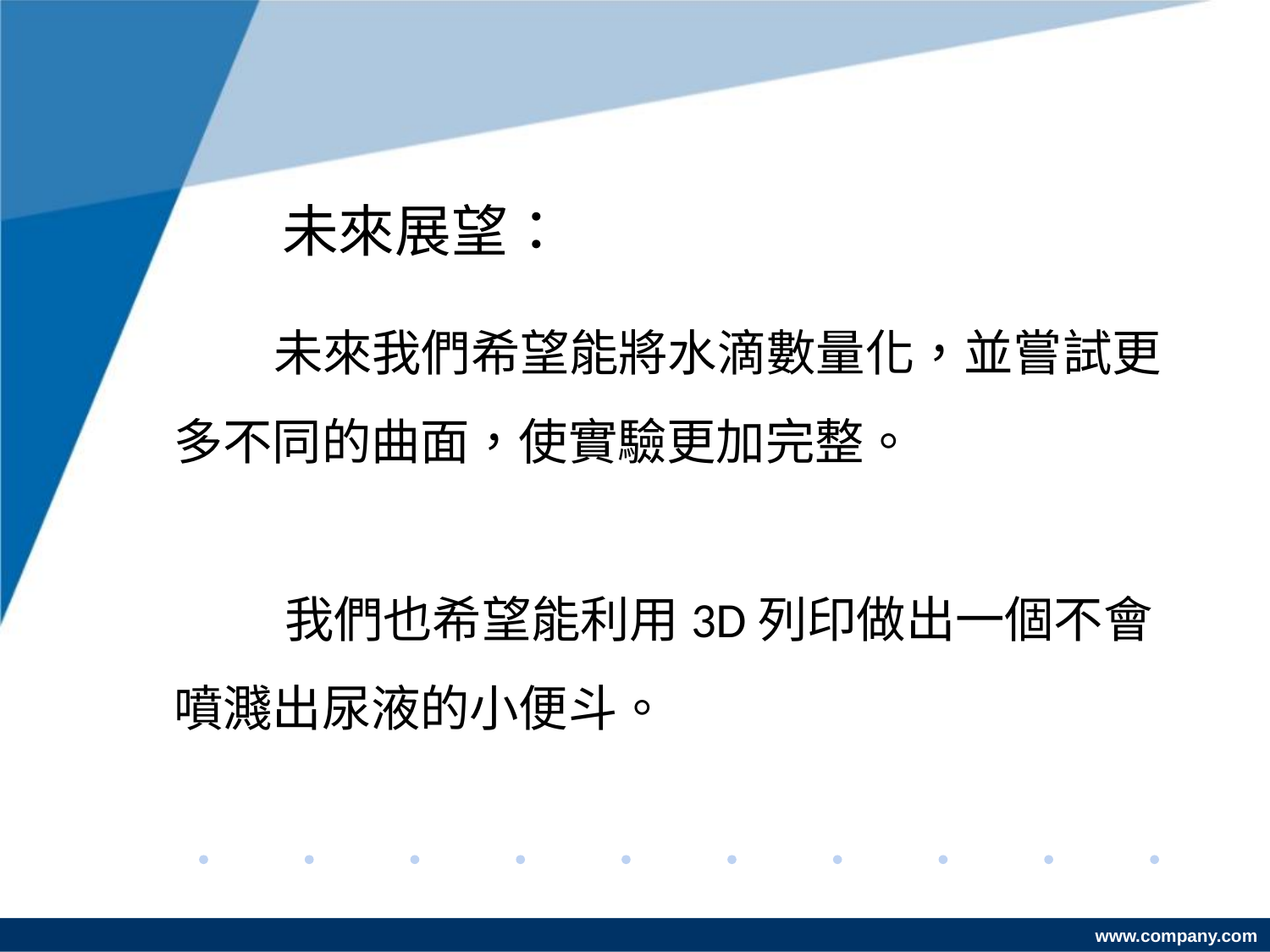

未來展望：
        未來我們希望能將水滴數量化，並嘗試更多不同的曲面，使實驗更加完整。

         我們也希望能利用3D列印做出一個不會噴濺出尿液的小便斗。